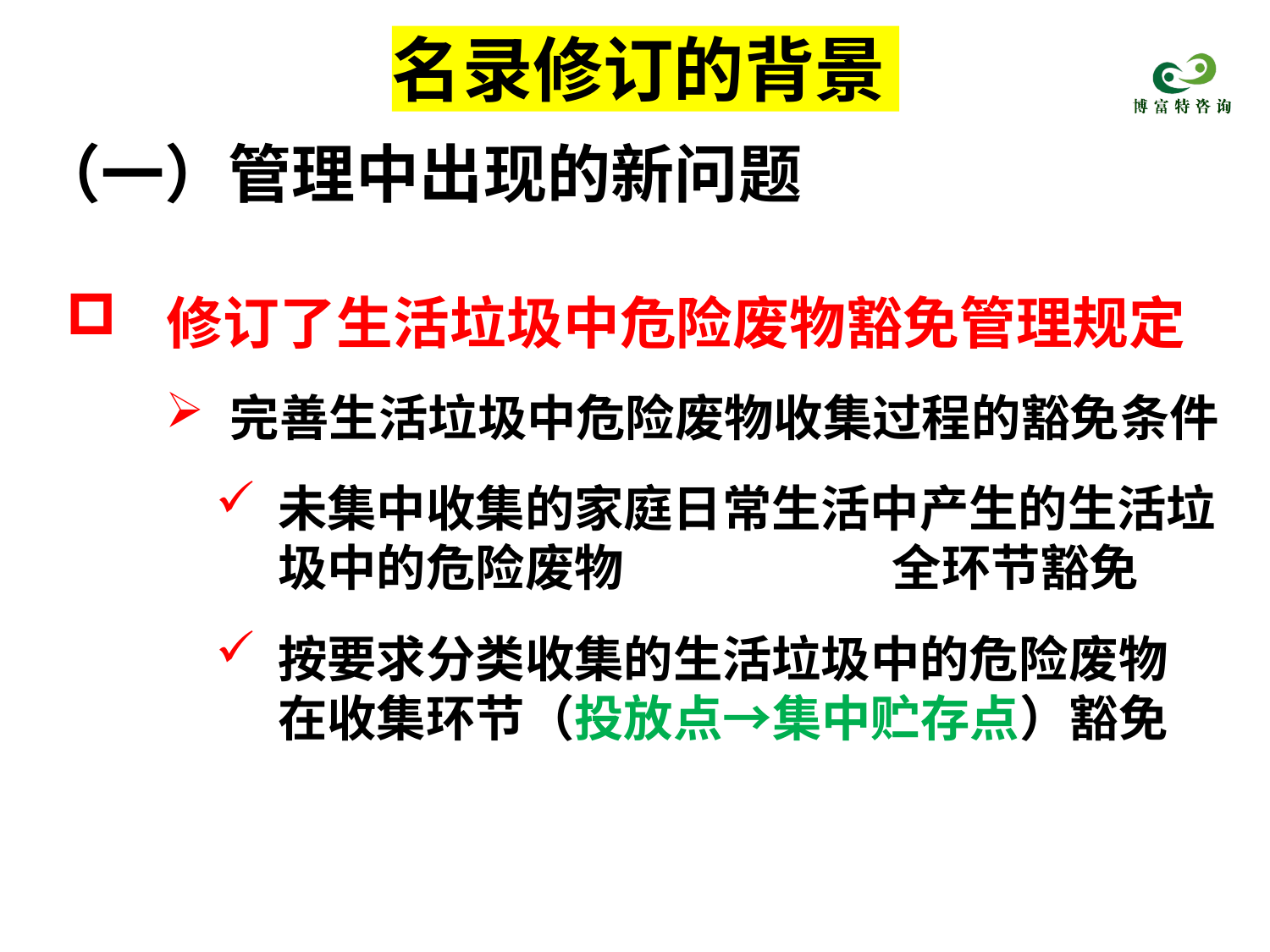

# 名录修订的背景
（一）管理中出现的新问题

修订了生活垃圾中危险废物豁免管理规定
完善生活垃圾中危险废物收集过程的豁免条件
未集中收集的家庭日常生活中产生的生活垃 圾中的危险废物	全环节豁免
按要求分类收集的生活垃圾中的危险废物 在收集环节（投放点→集中贮存点）豁免